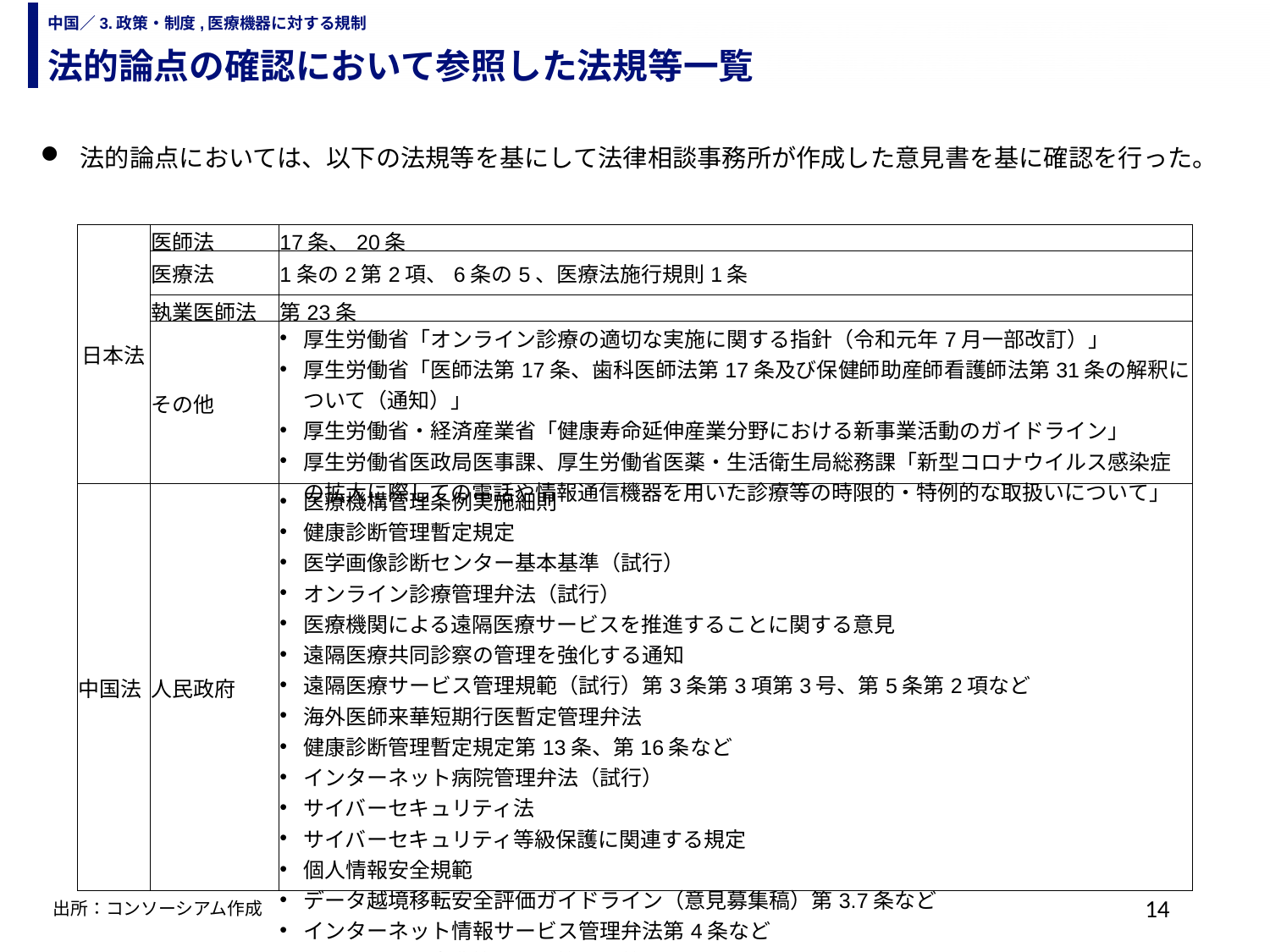

法的論点の確認において参照した法規等一覧
中国／3.政策・制度,医療機器に対する規制
法的論点においては、以下の法規等を基にして法律相談事務所が作成した意見書を基に確認を行った。
| 日本法 | 医師法 | 17条、20条 |
| --- | --- | --- |
|  | 医療法 | 1条の2第2項、6条の5、医療法施行規則1条 |
|  | 執業医師法 | 第23条 |
|  | その他 | 厚生労働省「オンライン診療の適切な実施に関する指針（令和元年7月一部改訂）」 厚生労働省「医師法第17条、歯科医師法第17条及び保健師助産師看護師法第31条の解釈について（通知）」 厚生労働省・経済産業省「健康寿命延伸産業分野における新事業活動のガイドライン」 厚生労働省医政局医事課、厚生労働省医薬・生活衛生局総務課「新型コロナウイルス感染症の拡大に際しての電話や情報通信機器を用いた診療等の時限的・特例的な取扱いについて」 |
| 中国法 | 人民政府 | 医療機構管理条例実施細則 健康診断管理暫定規定 医学画像診断センター基本基準（試行） オンライン診療管理弁法（試行） 医療機関による遠隔医療サービスを推進することに関する意見 遠隔医療共同診察の管理を強化する通知 遠隔医療サービス管理規範（試行）第3条第3項第3号、第5条第2項など 海外医師来華短期行医暫定管理弁法 健康診断管理暫定規定第13条、第16条など インターネット病院管理弁法（試行） サイバーセキュリティ法 サイバーセキュリティ等級保護に関連する規定 個人情報安全規範 データ越境移転安全評価ガイドライン（意見募集稿）第3.7条など インターネット情報サービス管理弁法第4条など 外商投資電信企業管理規定第6条第2項 |
14
出所：コンソーシアム作成